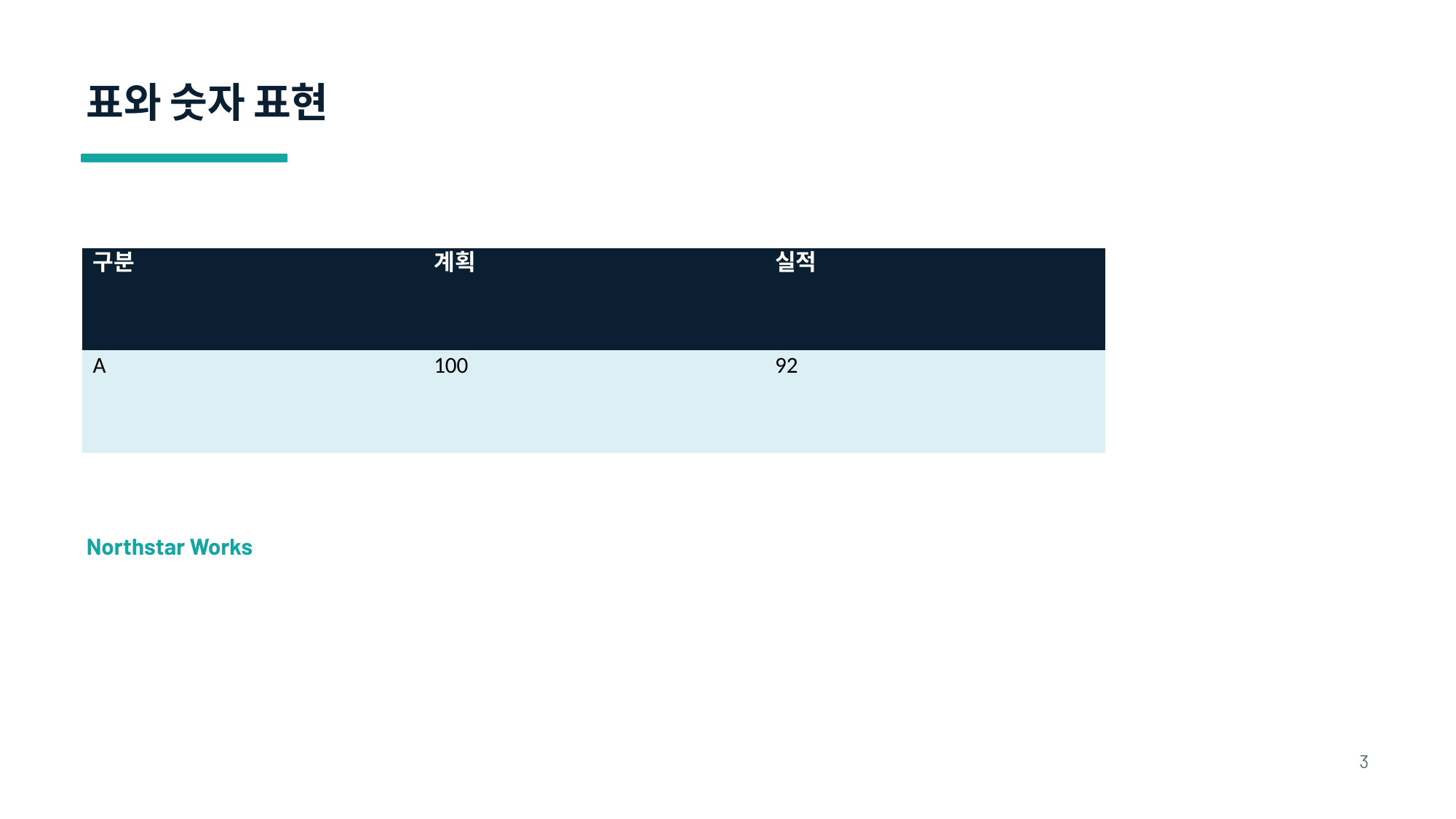

표와 숫자 표현

| 구분 | 계획 | 실적 |
| --- | --- | --- |
| A | 100 | 92 |
Northstar Works
3